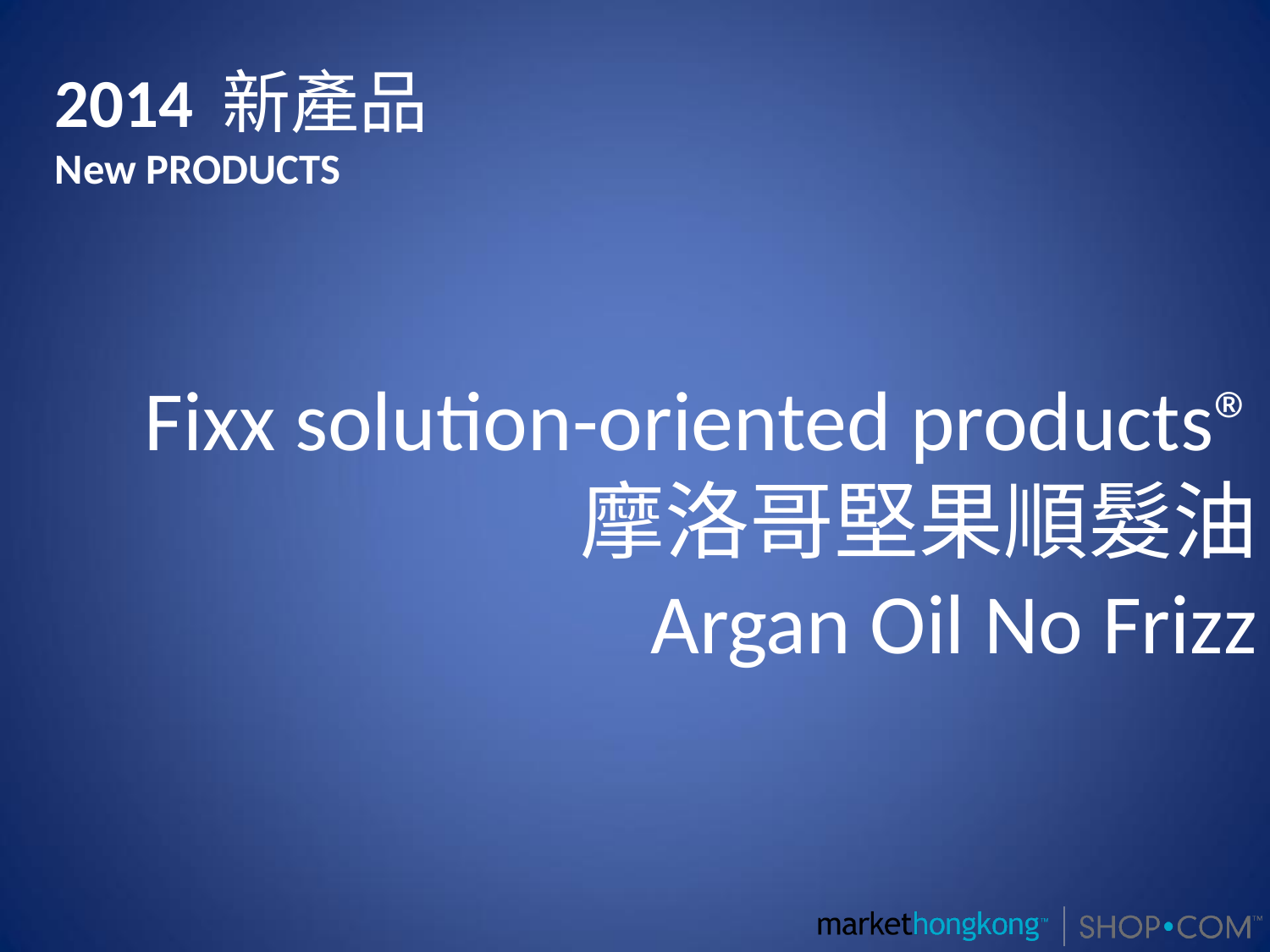

2014 新產品
New PRODUCTS
Fixx solution-oriented products®
摩洛哥堅果順髮油
Argan Oil No Frizz